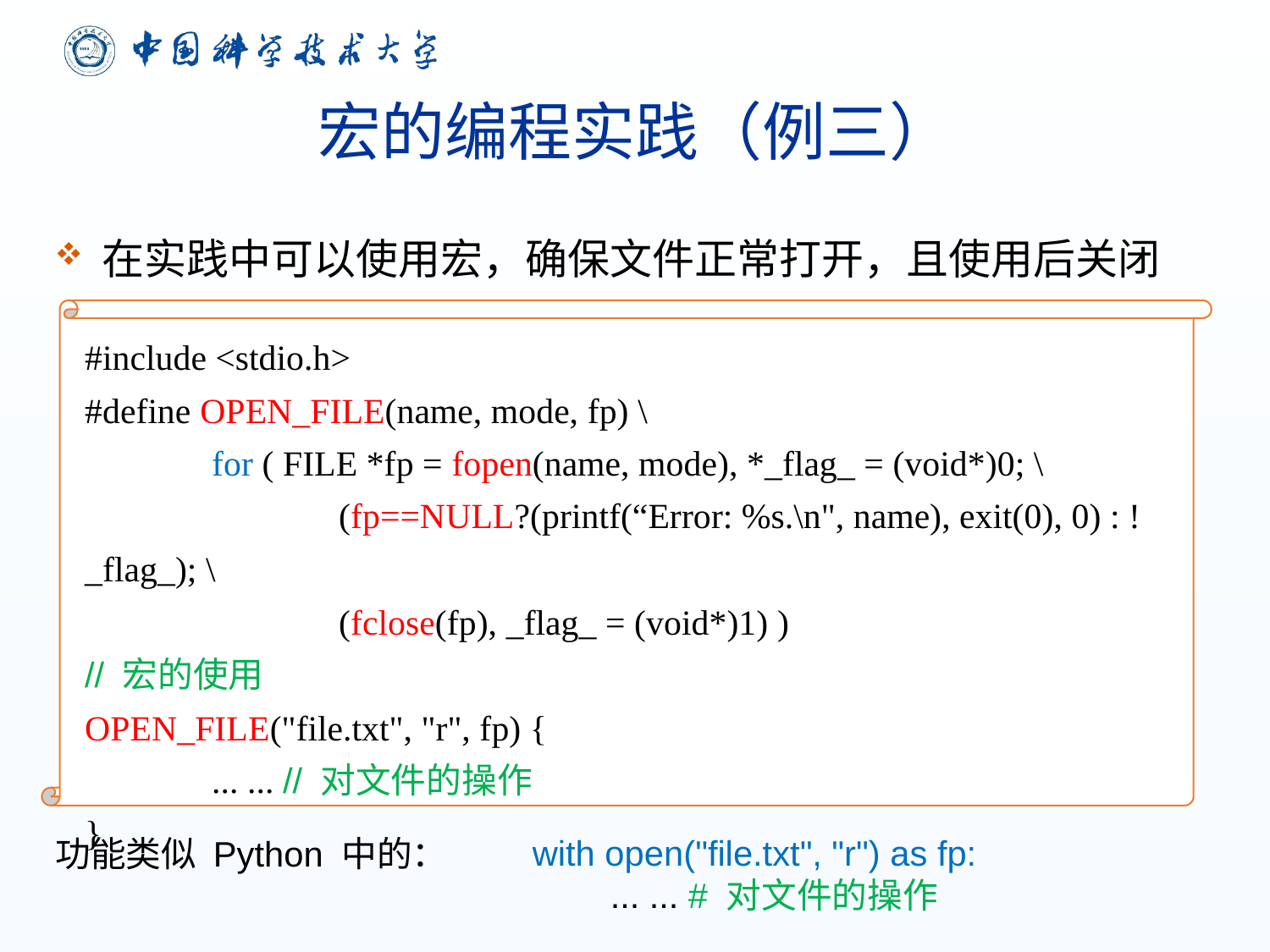

# 宏的编程实践（例三）
在实践中可以使用宏，确保文件正常打开，且使用后关闭

#include <stdio.h>
#define OPEN_FILE(name, mode, fp) \
	for ( FILE *fp = fopen(name, mode), *_flag_ = (void*)0; \
		(fp==NULL?(printf(“Error: %s.\n", name), exit(0), 0) : !_flag_); \
		(fclose(fp), _flag_ = (void*)1) )
// 宏的使用
OPEN_FILE("file.txt", "r", fp) {
	... ... // 对文件的操作
}
with open("file.txt", "r") as fp:
        ... ... # 对文件的操作
功能类似 Python 中的：